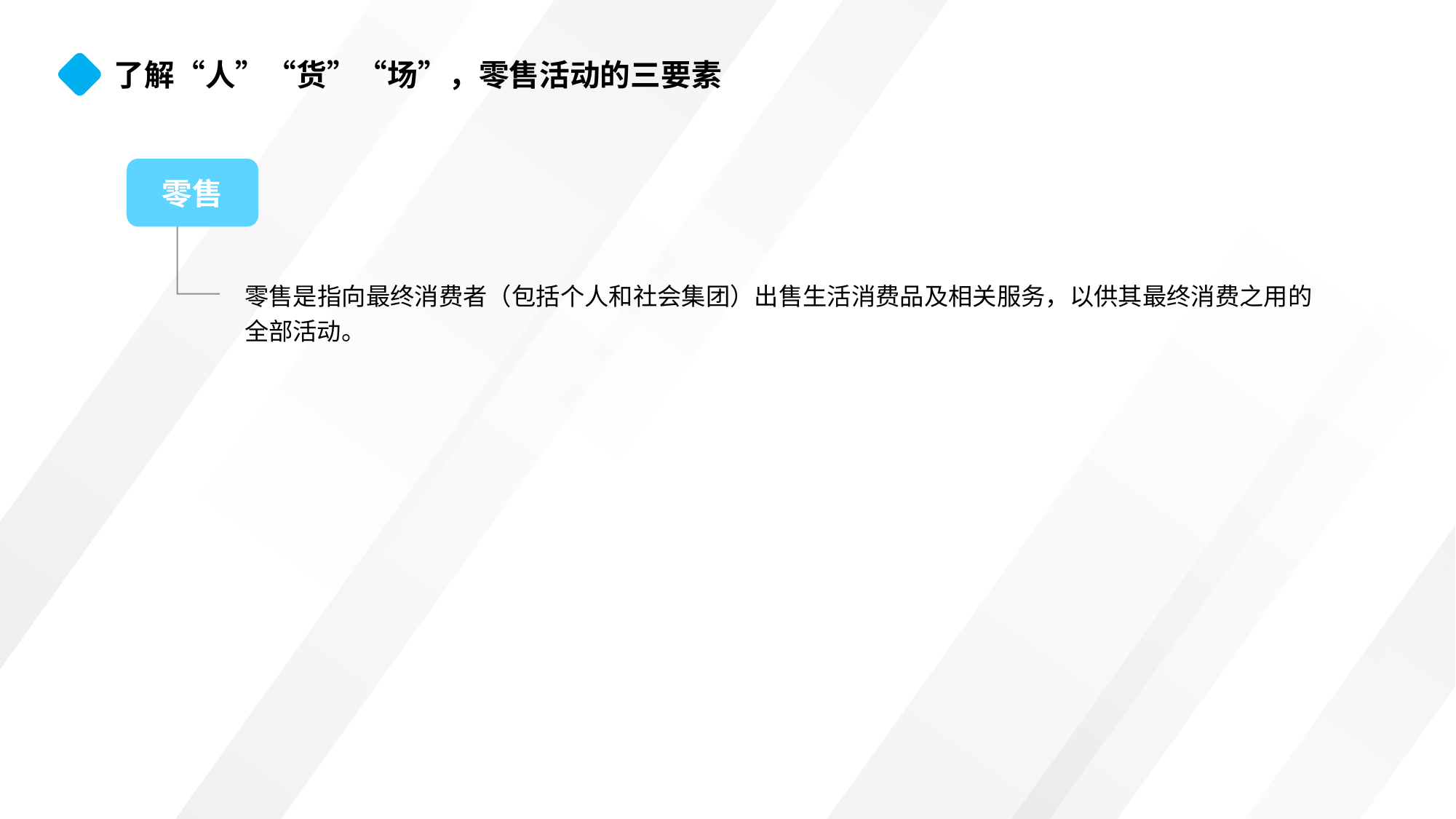

了解“人”“货”“场”，零售活动的三要素

零售

零售是指向最终消费者（包括个人和社会集团）出售生活消费品及相关服务，以供其最终消费之用的全部活动。